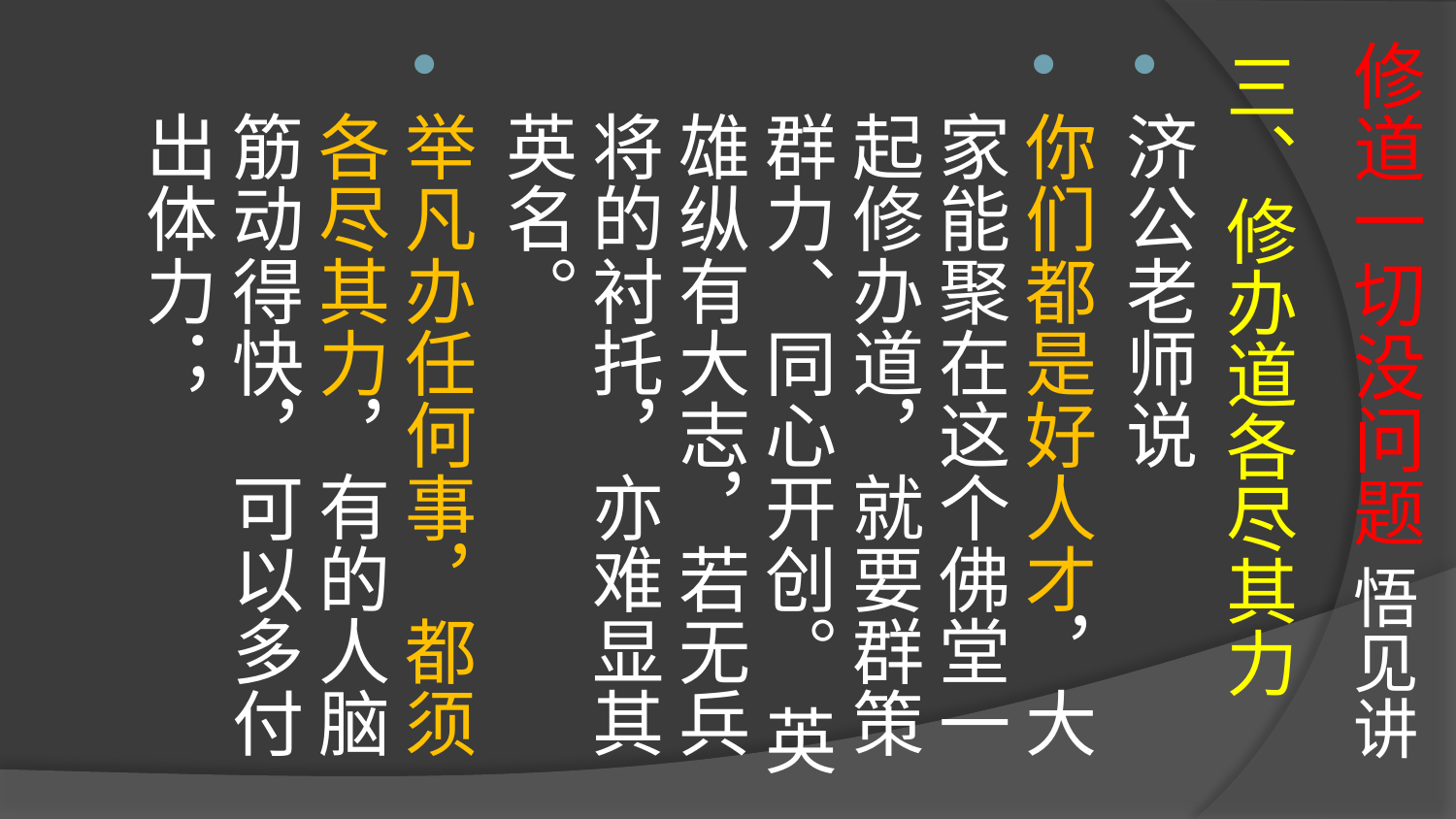

# 修道一切没问题 悟见讲
三、修办道各尽其力
济公老师说
你们都是好人才，大家能聚在这个佛堂一起修办道，就要群策群力、同心开创。 英雄纵有大志，若无兵将的衬托，亦难显其英名。
举凡办任何事，都须各尽其力，有的人脑筋动得快，可以多付出体力；